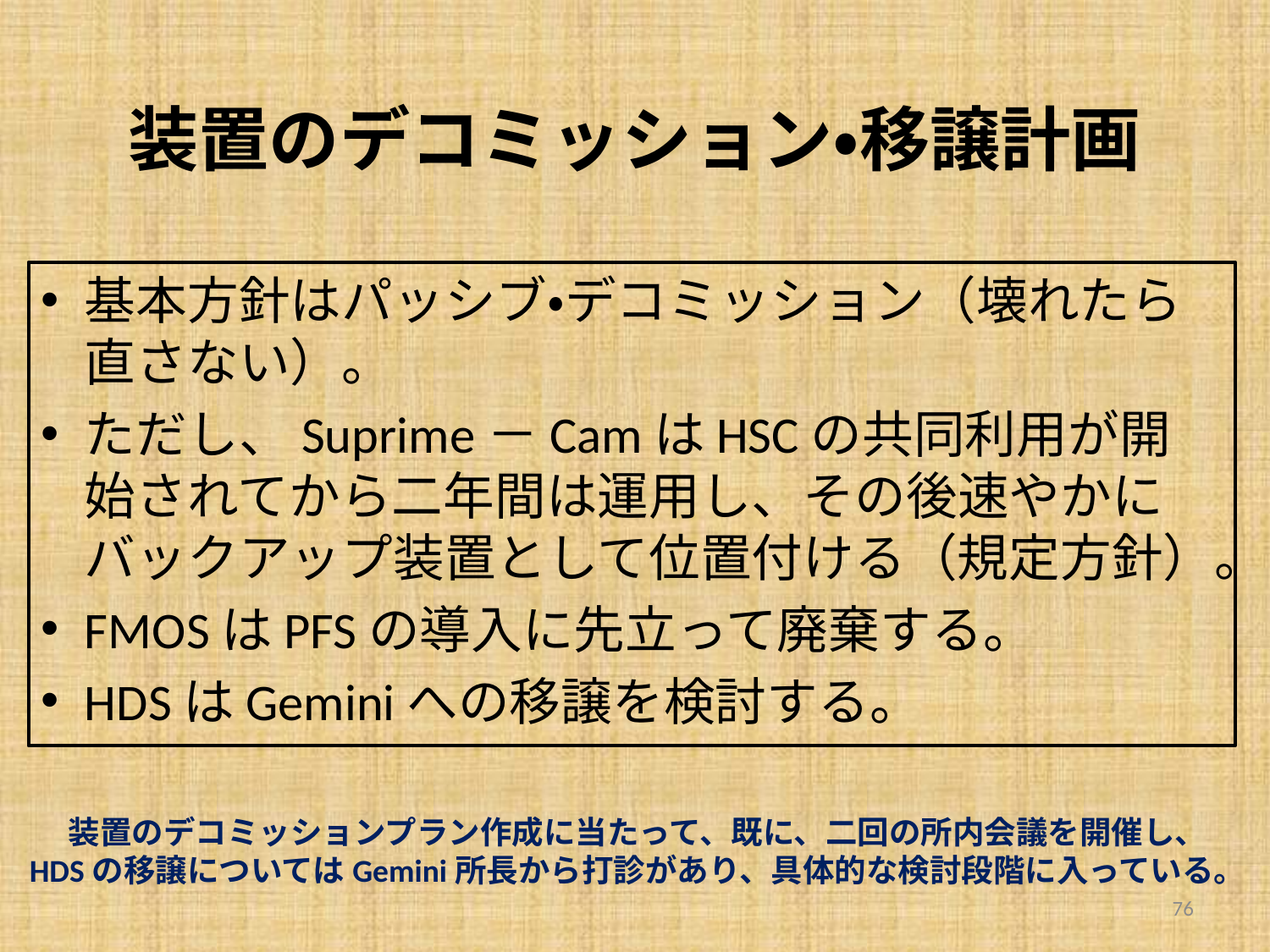

# 装置のデコミッション・移譲計画
基本方針はパッシブ・デコミッション（壊れたら直さない）。
ただし、Suprime－CamはHSCの共同利用が開始されてから二年間は運用し、その後速やかにバックアップ装置として位置付ける（規定方針）。
FMOSはPFSの導入に先立って廃棄する。
HDSはGeminiへの移譲を検討する。
装置のデコミッションプラン作成に当たって、既に、二回の所内会議を開催し、
HDSの移譲についてはGemini所長から打診があり、具体的な検討段階に入っている。
76